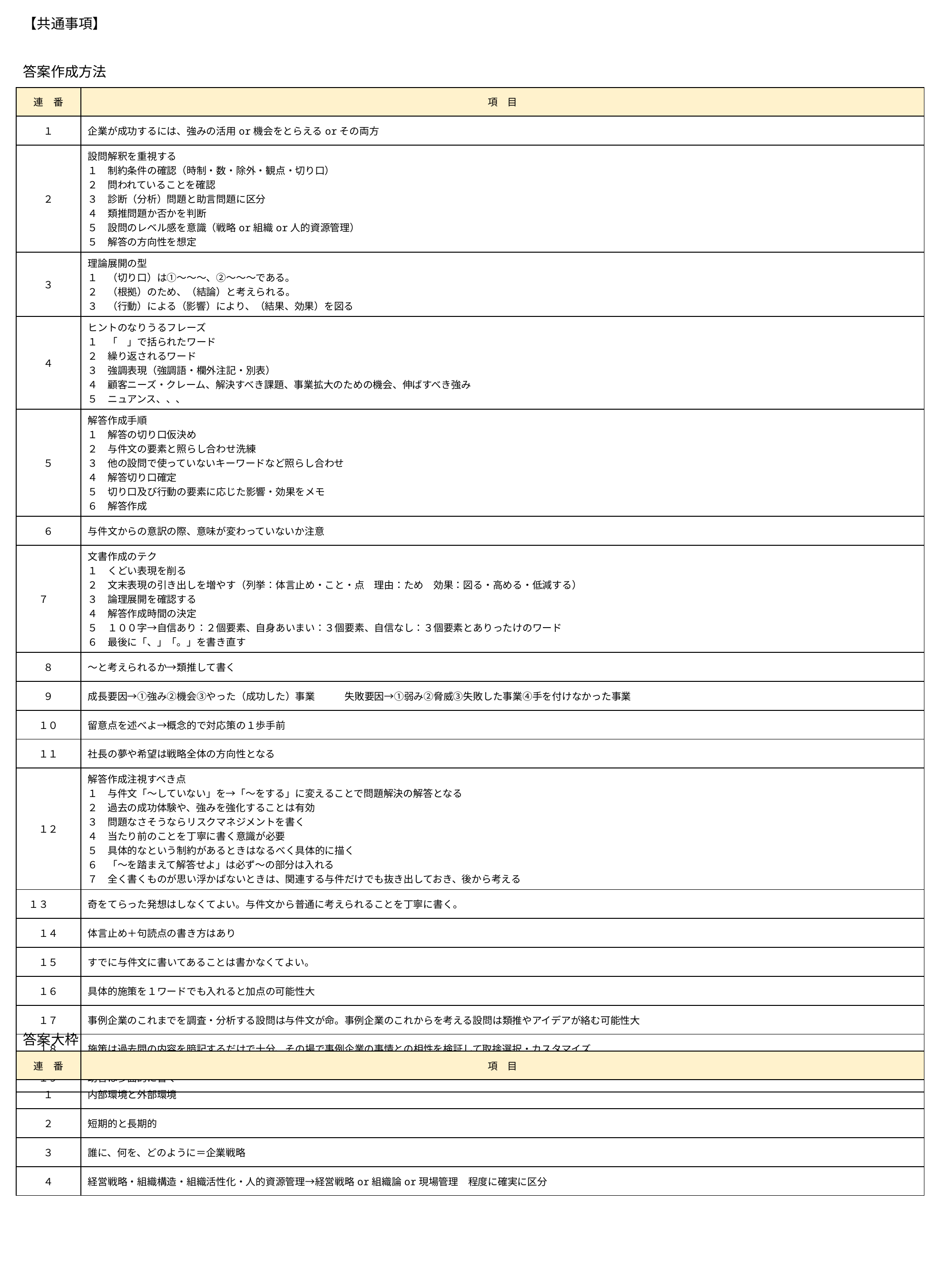

【共通事項】
答案作成方法
| 連　番 | 項　目 |
| --- | --- |
| １ | 企業が成功するには、強みの活用or機会をとらえるorその両方 |
| ２ | 設問解釈を重視する １　制約条件の確認（時制・数・除外・観点・切り口） ２　問われていることを確認 ３　診断（分析）問題と助言問題に区分 ４　類推問題か否かを判断 ５　設問のレベル感を意識（戦略or組織or人的資源管理） ５　解答の方向性を想定 |
| ３ | 理論展開の型 １　（切り口）は①～～～、②～～～である。 ２　（根拠）のため、（結論）と考えられる。 ３　（行動）による（影響）により、（結果、効果）を図る |
| ４ | ヒントのなりうるフレーズ １　「　」で括られたワード ２　繰り返されるワード ３　強調表現（強調語・欄外注記・別表） ４　顧客ニーズ・クレーム、解決すべき課題、事業拡大のための機会、伸ばすべき強み ５　ニュアンス、、、 |
| ５ | 解答作成手順 １　解答の切り口仮決め ２　与件文の要素と照らし合わせ洗練 ３　他の設問で使っていないキーワードなど照らし合わせ ４　解答切り口確定 ５　切り口及び行動の要素に応じた影響・効果をメモ ６　解答作成 |
| ６ | 与件文からの意訳の際、意味が変わっていないか注意 |
| ７ | 文書作成のテク １　くどい表現を削る ２　文末表現の引き出しを増やす（列挙：体言止め・こと・点　理由：ため　効果：図る・高める・低減する） ３　論理展開を確認する ４　解答作成時間の決定 ５　１００字→自信あり：２個要素、自身あいまい：３個要素、自信なし：３個要素とありったけのワード ６　最後に「、」「。」を書き直す |
| ８ | ～と考えられるか→類推して書く |
| ９ | 成長要因→①強み②機会③やった（成功した）事業　　　失敗要因→①弱み②脅威③失敗した事業④手を付けなかった事業 |
| １０ | 留意点を述べよ→概念的で対応策の１歩手前 |
| １１ | 社長の夢や希望は戦略全体の方向性となる |
| １２ | 解答作成注視すべき点 １　与件文「～していない」を→「～をする」に変えることで問題解決の解答となる ２　過去の成功体験や、強みを強化することは有効 ３　問題なさそうならリスクマネジメントを書く ４　当たり前のことを丁寧に書く意識が必要 ５　具体的なという制約があるときはなるべく具体的に描く ６　「～を踏まえて解答せよ」は必ず～の部分は入れる ７　全く書くものが思い浮かばないときは、関連する与件だけでも抜き出しておき、後から考える |
| １３ | 奇をてらった発想はしなくてよい。与件文から普通に考えられることを丁寧に書く。 |
| １４ | 体言止め＋句読点の書き方はあり |
| １５ | すでに与件文に書いてあることは書かなくてよい。 |
| １６ | 具体的施策を１ワードでも入れると加点の可能性大 |
| １７ | 事例企業のこれまでを調査・分析する設問は与件文が命。事例企業のこれからを考える設問は類推やアイデアが絡む可能性大 |
| １８ | 施策は過去問の内容を暗記するだけで十分、その場で事例企業の事情との相性を検証して取捨選択・カスタマイズ |
| １９ | 助言は多面的に書く |
答案大枠
| 連　番 | 項　目 |
| --- | --- |
| １ | 内部環境と外部環境 |
| ２ | 短期的と長期的 |
| ３ | 誰に、何を、どのように＝企業戦略 |
| ４ | 経営戦略・組織構造・組織活性化・人的資源管理→経営戦略or組織論or現場管理　程度に確実に区分 |